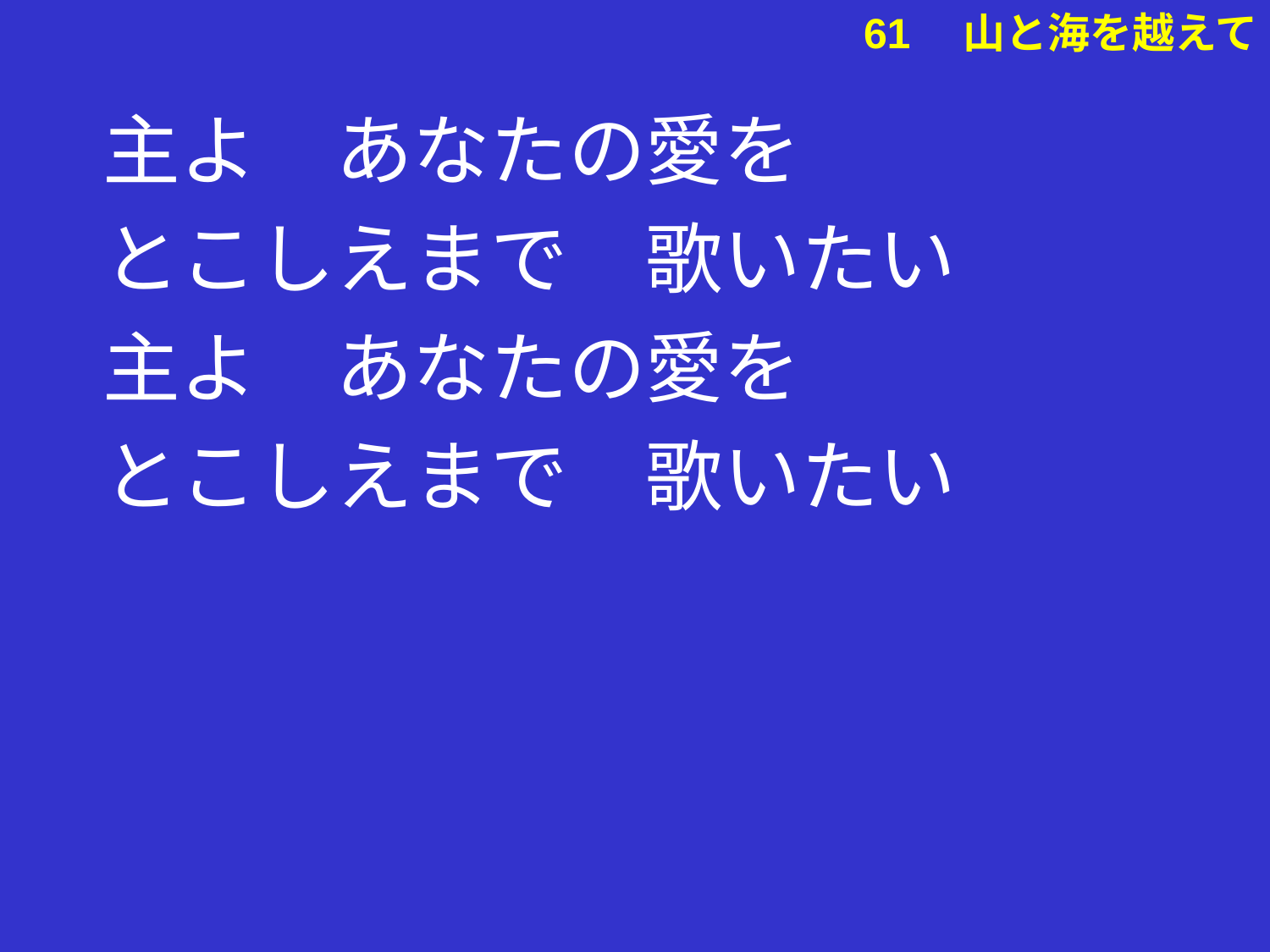

主よ　あなたの愛を
とこしえまで　歌いたい
主よ　あなたの愛を
とこしえまで　歌いたい
# 61　山と海を越えて